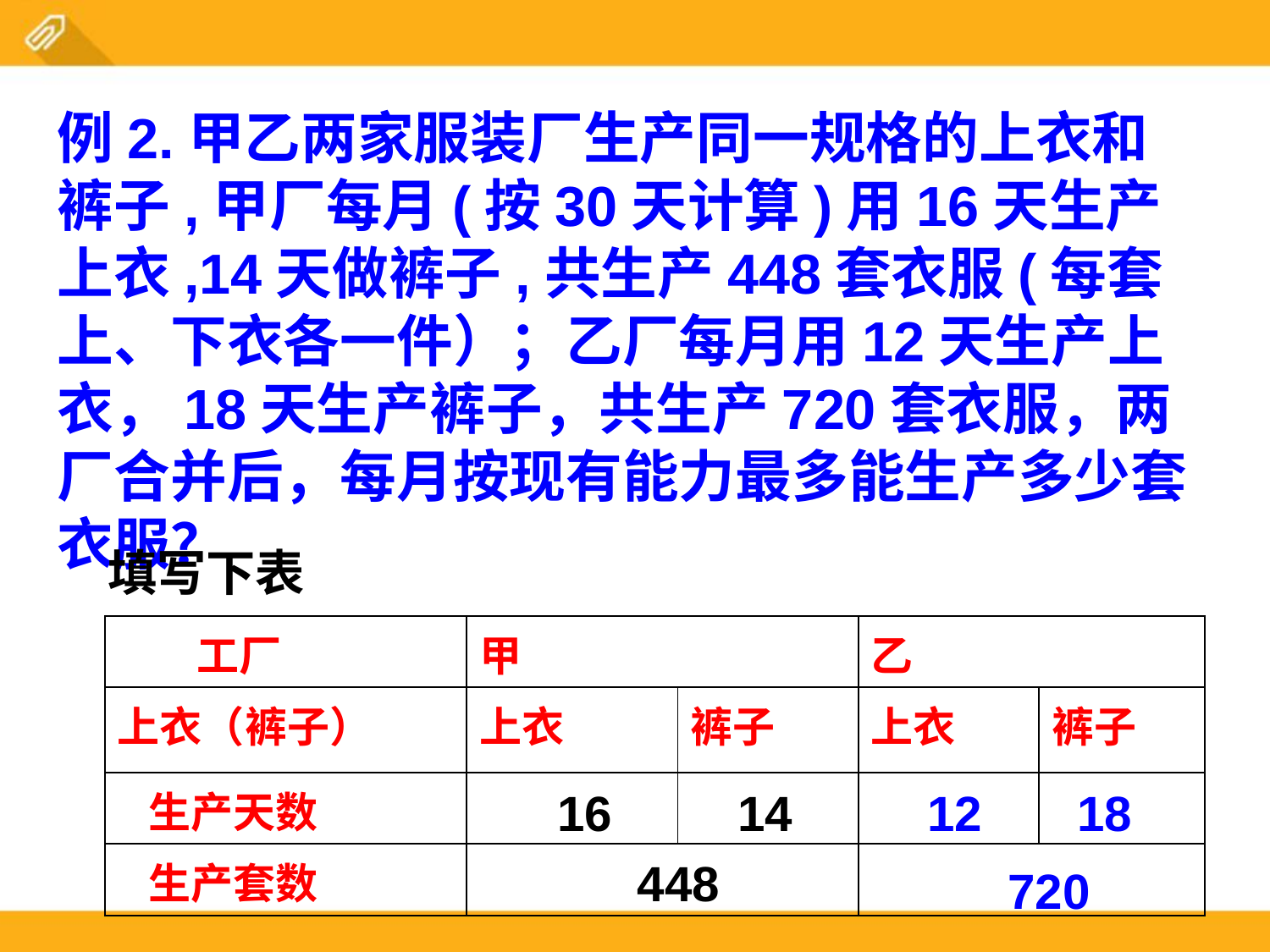

例2.甲乙两家服装厂生产同一规格的上衣和裤子,甲厂每月(按30天计算)用16天生产上衣,14天做裤子,共生产448套衣服(每套上、下衣各一件）；乙厂每月用12天生产上衣，18天生产裤子，共生产720套衣服，两厂合并后，每月按现有能力最多能生产多少套衣服？
填写下表
| 工厂 | 甲 |  | 乙 |  |
| --- | --- | --- | --- | --- |
| 上衣（裤子） | 上衣 | 裤子 | 上衣 | 裤子 |
| 生产天数 |  |  |  |  |
| 生产套数 |  |  |  |  |
16
14
12
18
448
720